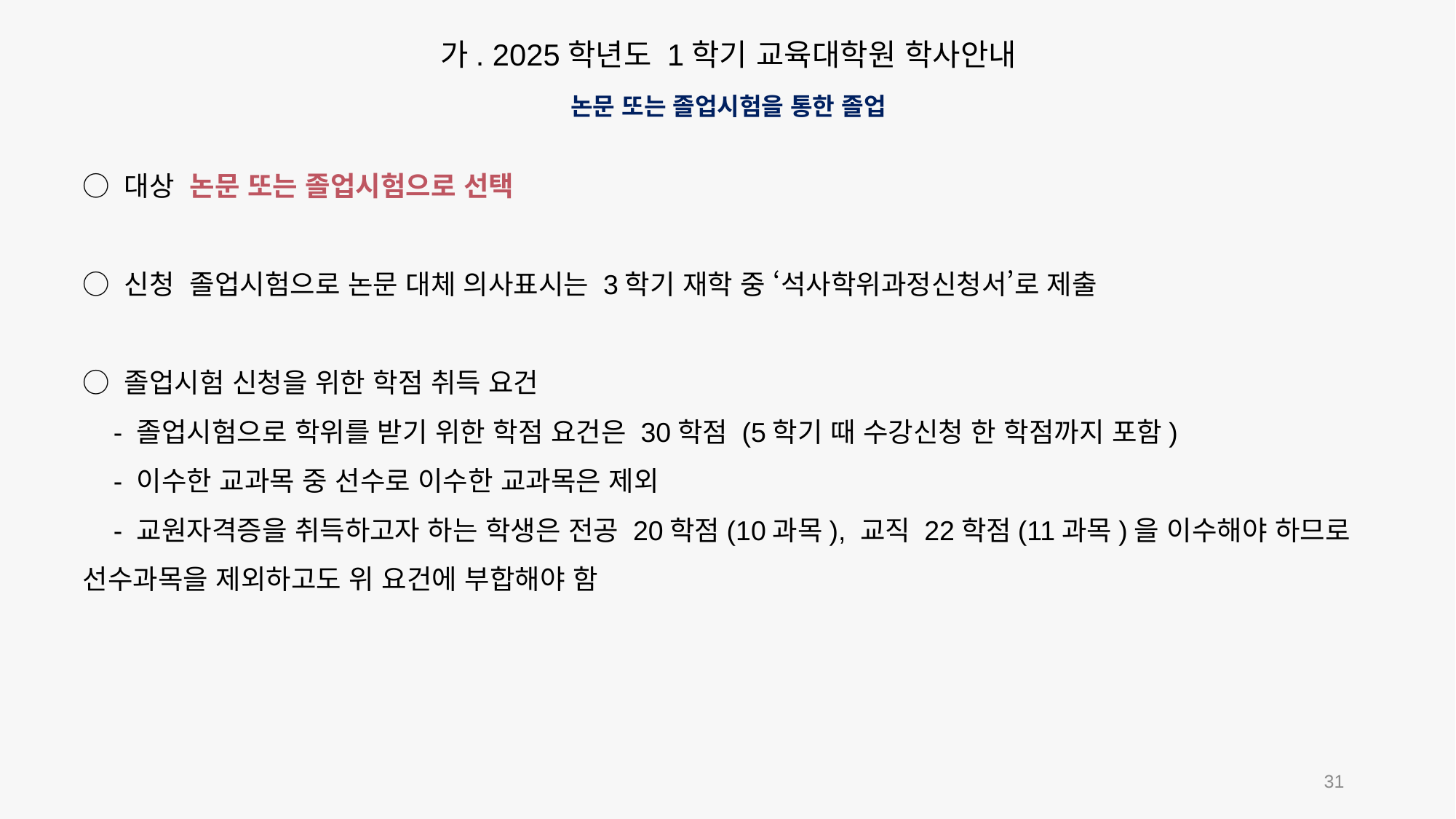

가. 2025학년도 1학기 교육대학원 학사안내
논문 또는 졸업시험을 통한 졸업
○ 대상  논문 또는 졸업시험으로 선택

○ 신청  졸업시험으로 논문 대체 의사표시는 3학기 재학 중 ‘석사학위과정신청서’로 제출

○ 졸업시험 신청을 위한 학점 취득 요건
    - 졸업시험으로 학위를 받기 위한 학점 요건은 30학점 (5학기 때 수강신청 한 학점까지 포함)
    - 이수한 교과목 중 선수로 이수한 교과목은 제외
    - 교원자격증을 취득하고자 하는 학생은 전공 20학점(10과목), 교직 22학점(11과목)을 이수해야 하므로 선수과목을 제외하고도 위 요건에 부합해야 함

31